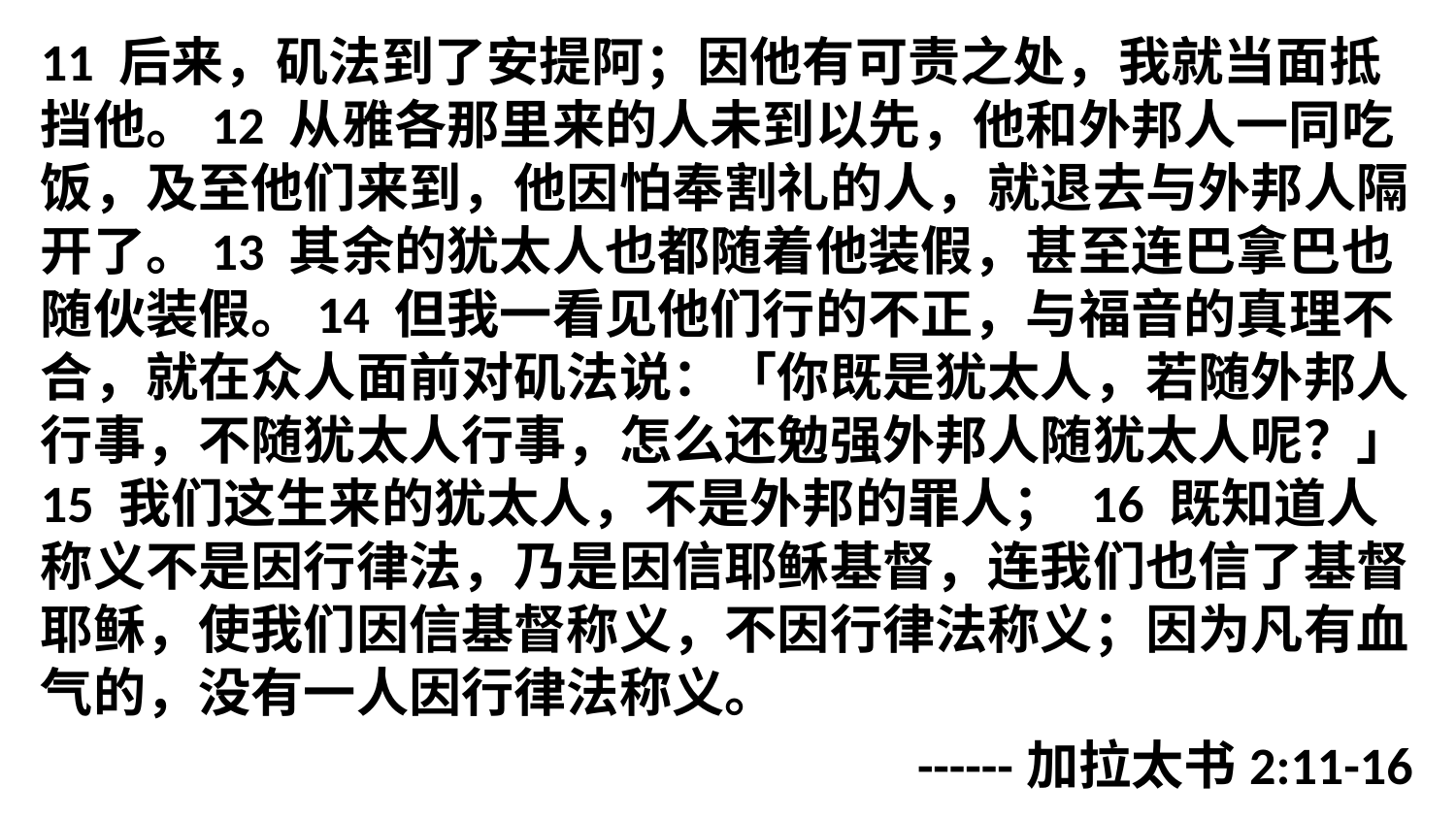

11 后来，矶法到了安提阿；因他有可责之处，我就当面抵挡他。12 从雅各那里来的人未到以先，他和外邦人一同吃饭，及至他们来到，他因怕奉割礼的人，就退去与外邦人隔开了。13 其余的犹太人也都随着他装假，甚至连巴拿巴也随伙装假。14 但我一看见他们行的不正，与福音的真理不合，就在众人面前对矶法说：「你既是犹太人，若随外邦人行事，不随犹太人行事，怎么还勉强外邦人随犹太人呢？」15 我们这生来的犹太人，不是外邦的罪人； 16 既知道人称义不是因行律法，乃是因信耶稣基督，连我们也信了基督耶稣，使我们因信基督称义，不因行律法称义；因为凡有血气的，没有一人因行律法称义。
------加拉太书2:11-16